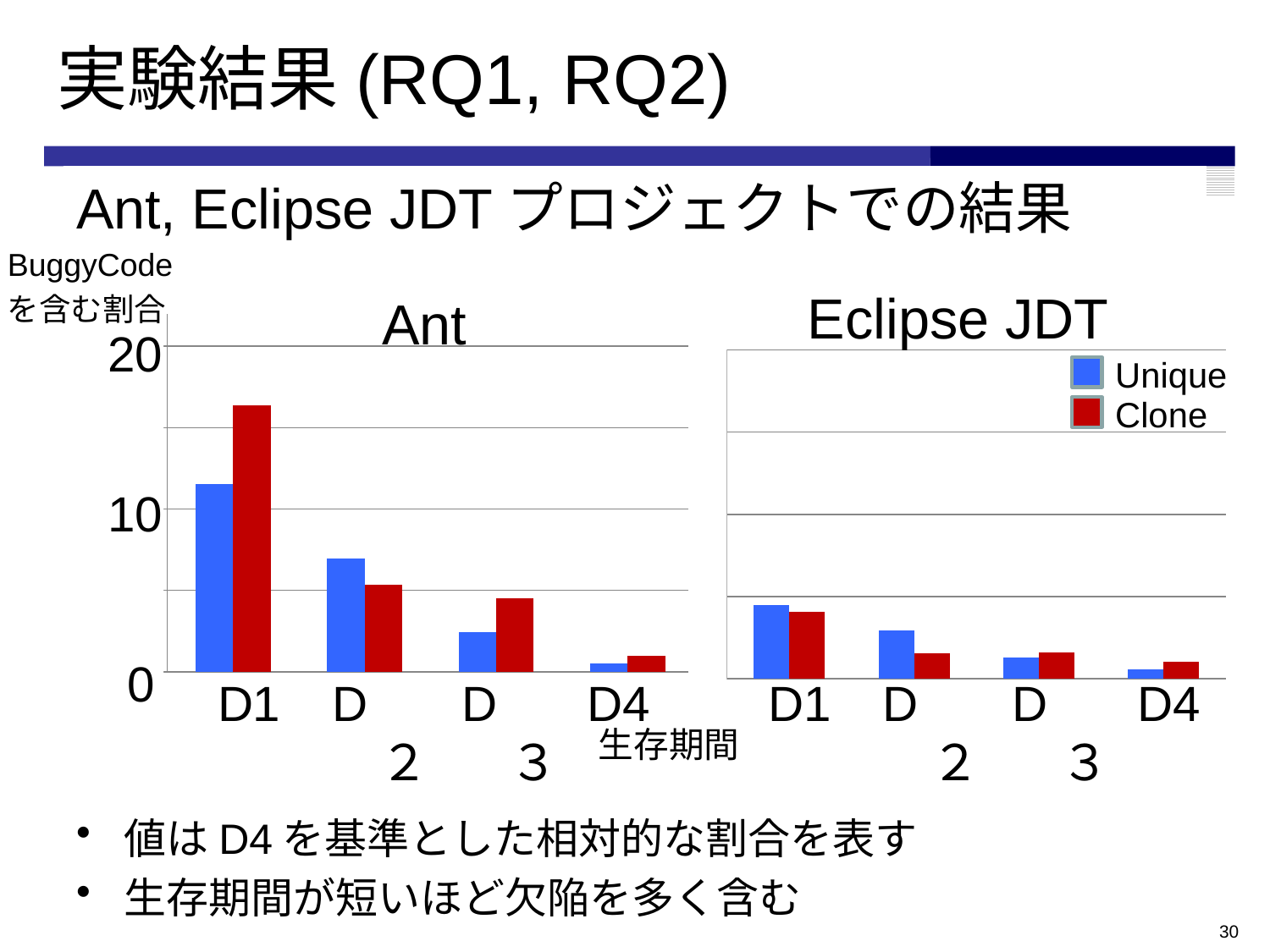

# 実験結果(RQ1, RQ2)
Ant, Eclipse JDTプロジェクトでの結果
BuggyCode
を含む割合
Eclipse JDT
Ant

### Chart

| Category |  |  |
|---|---|---|
| D1 | 11.516092500000006 | 16.38285950999999 |
| D2 | 6.984130887999988 | 5.35766734699999 |
| D3 | 2.4578091079999997 | 4.537136469999987 |
| D4 | 0.532465437 | 1.0 |
20

### Chart

| Category |  |  |
|---|---|---|
| D1 | 4.495691403000011 | 4.0523609089999955 |
| D2 | 2.920891983 | 1.5224459360000024 |
| D3 | 1.2851134119999998 | 1.581079101 |
| D4 | 0.554227198 | 1.0 |
Unique

Clone

10
0
D1
D２
D３
D4
D1
D２
D３
D4
生存期間

値はD4を基準とした相対的な割合を表す
生存期間が短いほど欠陥を多く含む
30